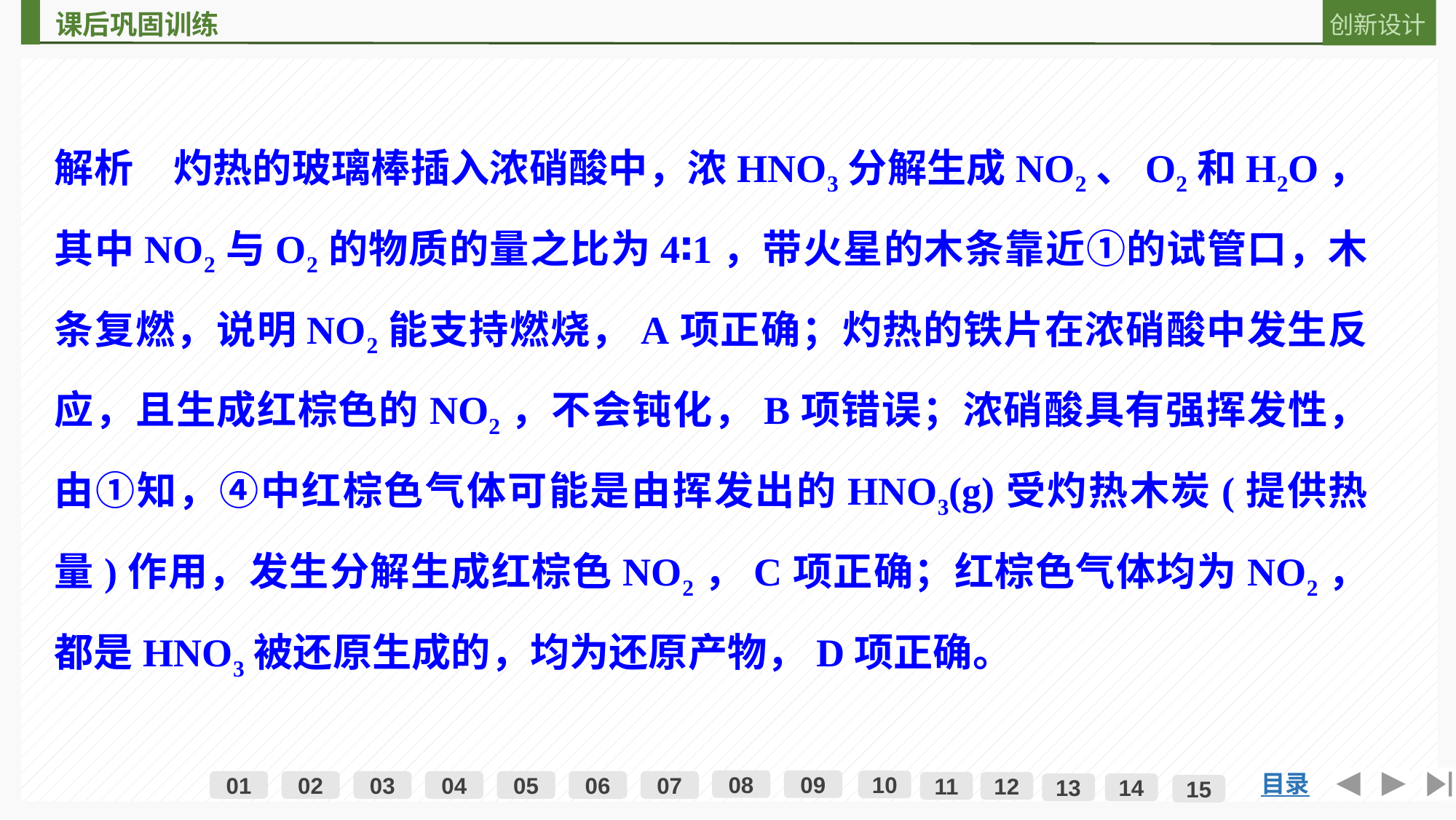

解析　灼热的玻璃棒插入浓硝酸中，浓HNO3分解生成NO2、O2和H2O，其中NO2与O2的物质的量之比为4∶1，带火星的木条靠近①的试管口，木条复燃，说明NO2能支持燃烧，A项正确；灼热的铁片在浓硝酸中发生反应，且生成红棕色的NO2，不会钝化，B项错误；浓硝酸具有强挥发性，由①知，④中红棕色气体可能是由挥发出的HNO3(g)受灼热木炭(提供热量)作用，发生分解生成红棕色NO2，C项正确；红棕色气体均为NO2，都是HNO3被还原生成的，均为还原产物，D项正确。